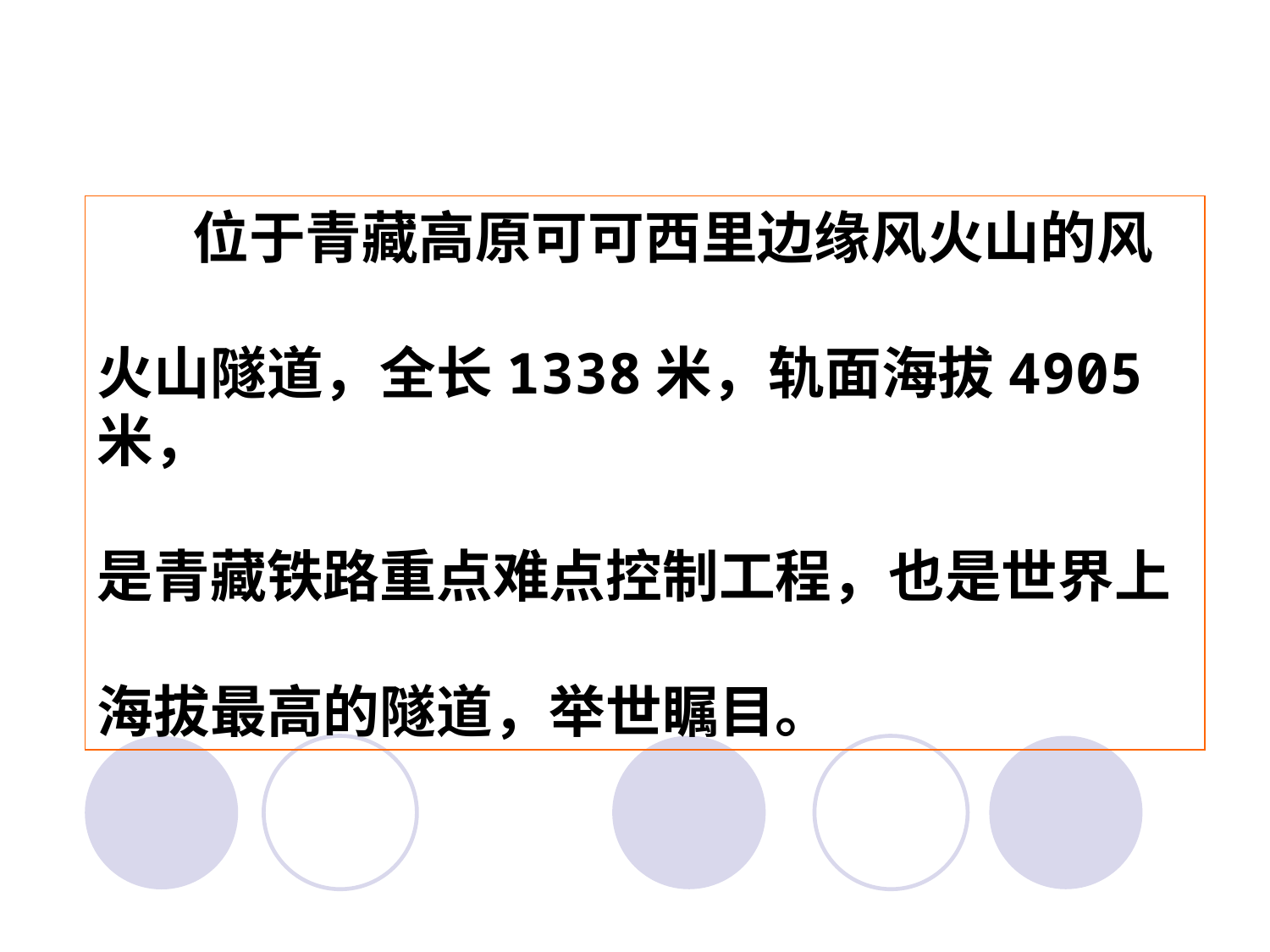

位于青藏高原可可西里边缘风火山的风

火山隧道，全长1338米，轨面海拔4905米，

是青藏铁路重点难点控制工程，也是世界上

海拔最高的隧道，举世瞩目。